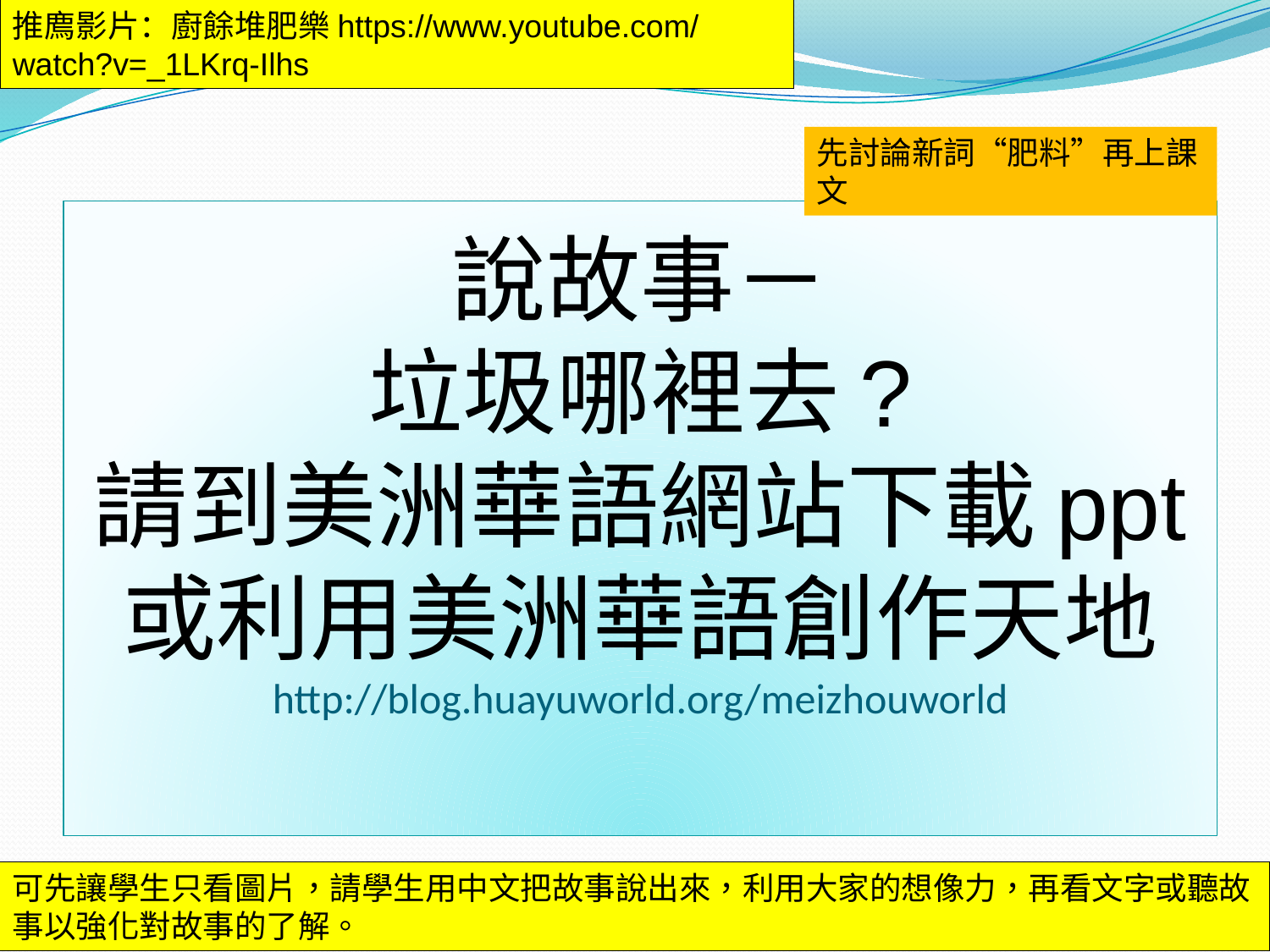

推廌影片：廚餘堆肥樂https://www.youtube.com/watch?v=_1LKrq-Ilhs
先討論新詞“肥料”再上課文
# 說故事－ 垃圾哪裡去? 請到美洲華語網站下載ppt 或利用美洲華語創作天地 http://blog.huayuworld.org/meizhouworld
可先讓學生只看圖片，請學生用中文把故事說出來，利用大家的想像力，再看文字或聽故事以強化對故事的了解。